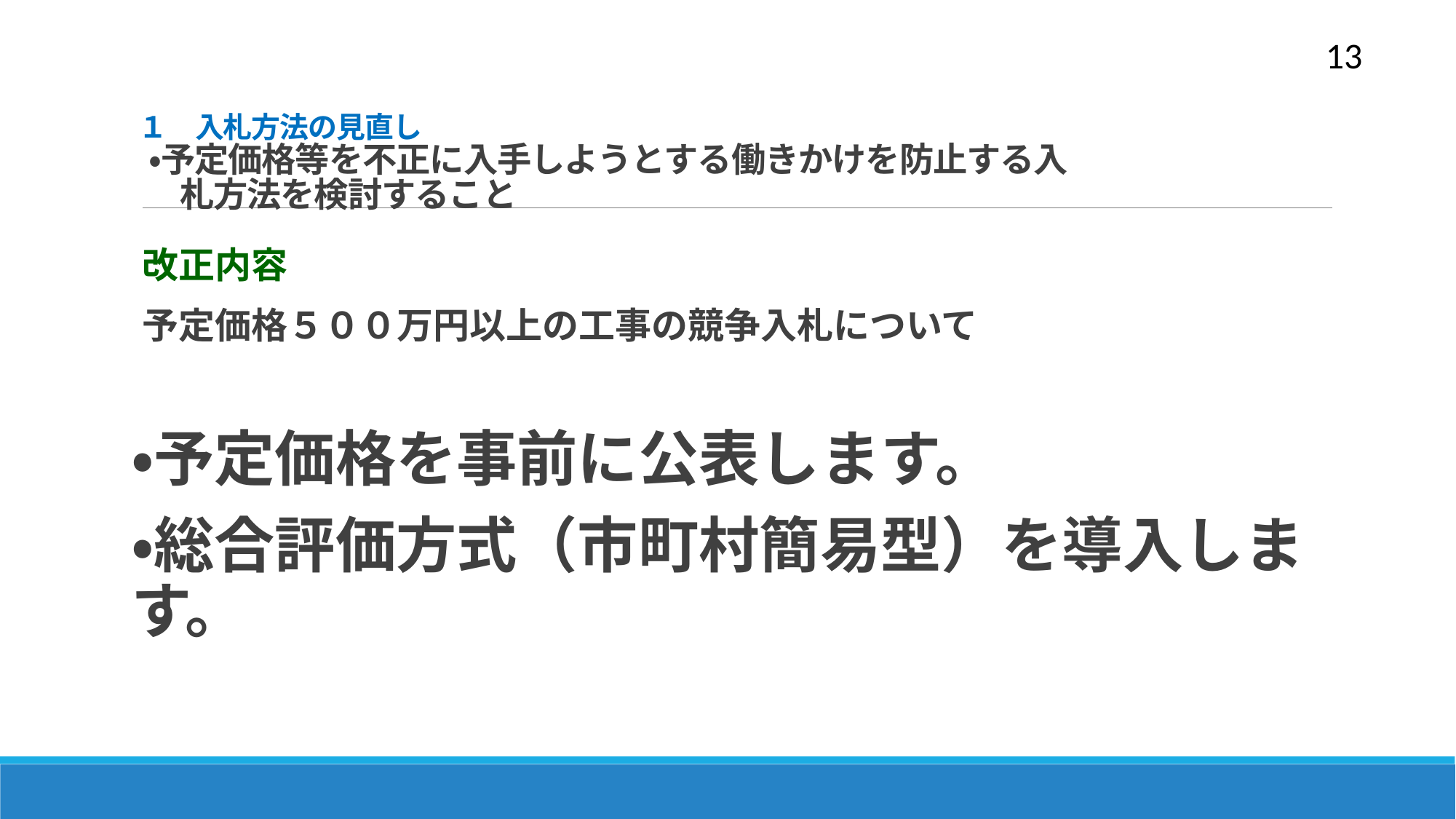

13
# １　入札方法の見直し 　 ・予定価格等を不正に入手しようとする働きかけを防止する入　　 　　札方法を検討すること
改正内容
予定価格５００万円以上の工事の競争入札について

・予定価格を事前に公表します。
・総合評価方式（市町村簡易型）を導入します。